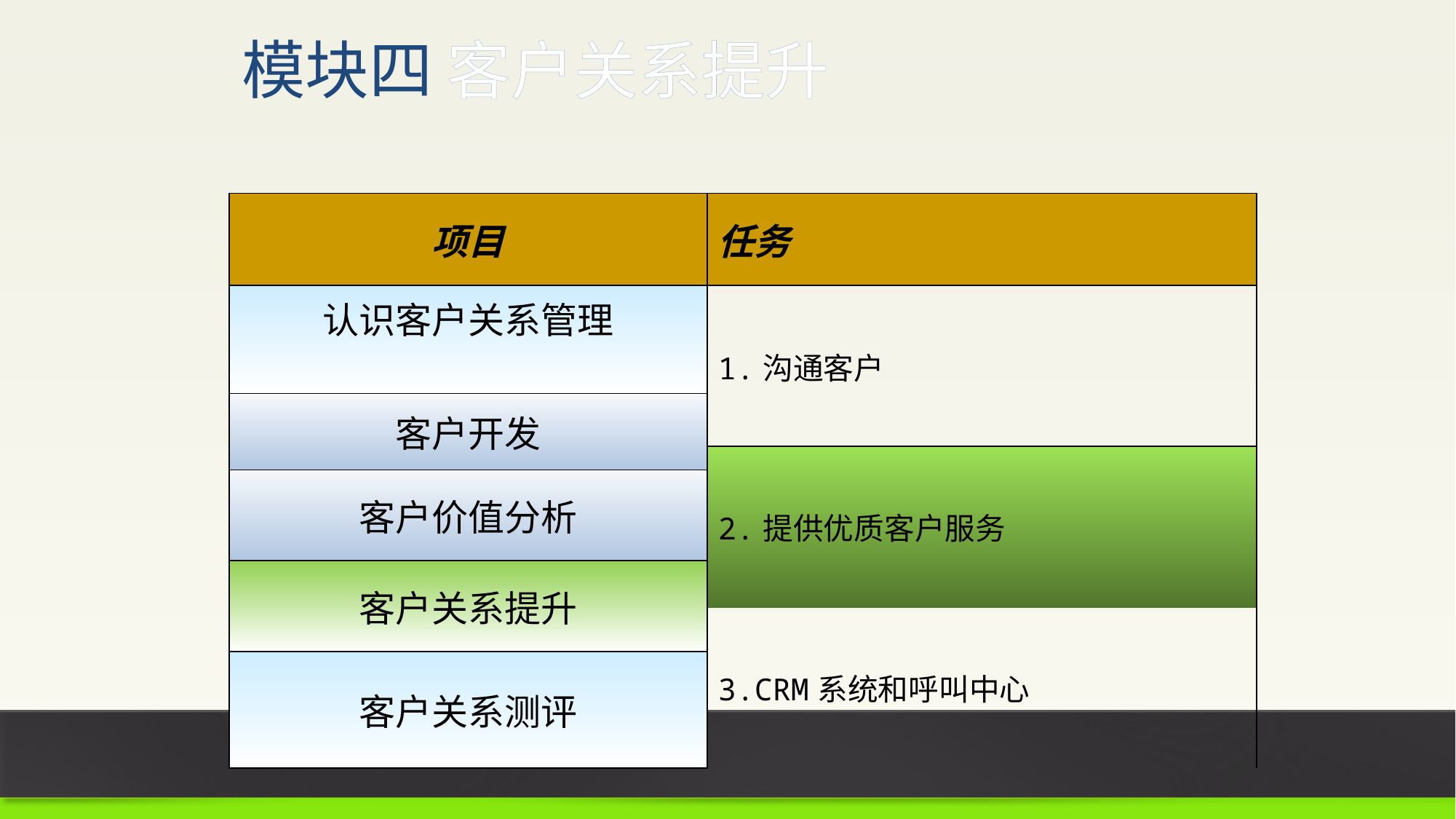

模块四 客户关系提升
| 项目 | 任务 |
| --- | --- |
| 认识客户关系管理 | 1.沟通客户 |
| 客户开发 |  |
|  | 2.提供优质客户服务 |
| 客户价值分析 |  |
| 客户关系提升 |  |
|  | 3.CRM系统和呼叫中心 |
| 客户关系测评 |  |